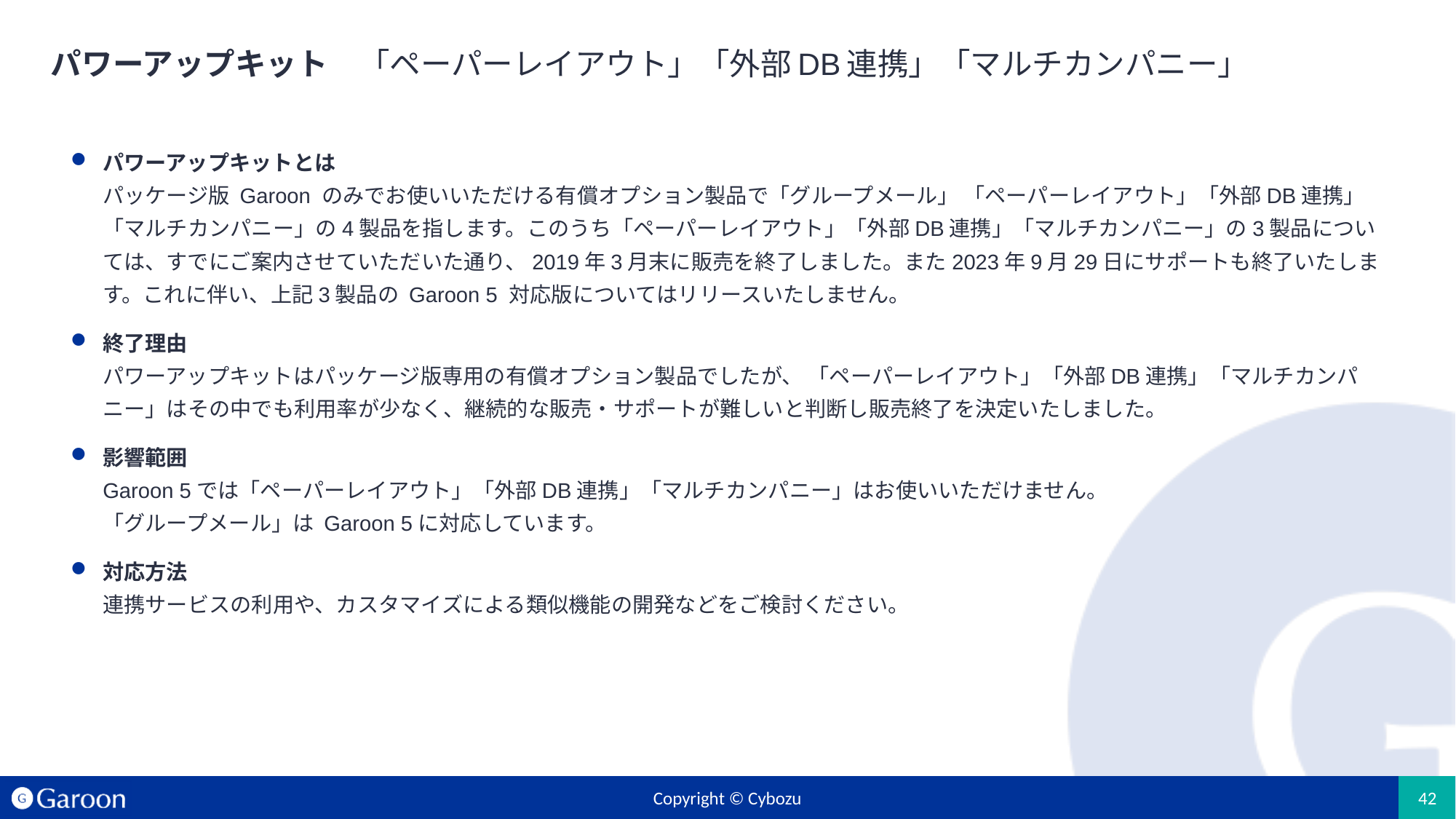

# パワーアップキット　「ペーパーレイアウト」「外部DB連携」「マルチカンパニー」
パワーアップキットとは
パッケージ版 Garoon のみでお使いいただける有償オプション製品で「グループメール」 「ペーパーレイアウト」「外部DB連携」「マルチカンパニー」の4製品を指します。このうち「ペーパーレイアウト」「外部DB連携」「マルチカンパニー」の3製品については、すでにご案内させていただいた通り、2019年3月末に販売を終了しました。また2023年9月29日にサポートも終了いたします。これに伴い、上記3製品の Garoon 5 対応版についてはリリースいたしません。
終了理由
パワーアップキットはパッケージ版専用の有償オプション製品でしたが、 「ペーパーレイアウト」「外部DB連携」「マルチカンパニー」はその中でも利用率が少なく、継続的な販売・サポートが難しいと判断し販売終了を決定いたしました。
影響範囲
Garoon 5では「ペーパーレイアウト」「外部DB連携」「マルチカンパニー」はお使いいただけません。
「グループメール」は Garoon 5に対応しています。
対応方法
連携サービスの利用や、カスタマイズによる類似機能の開発などをご検討ください。